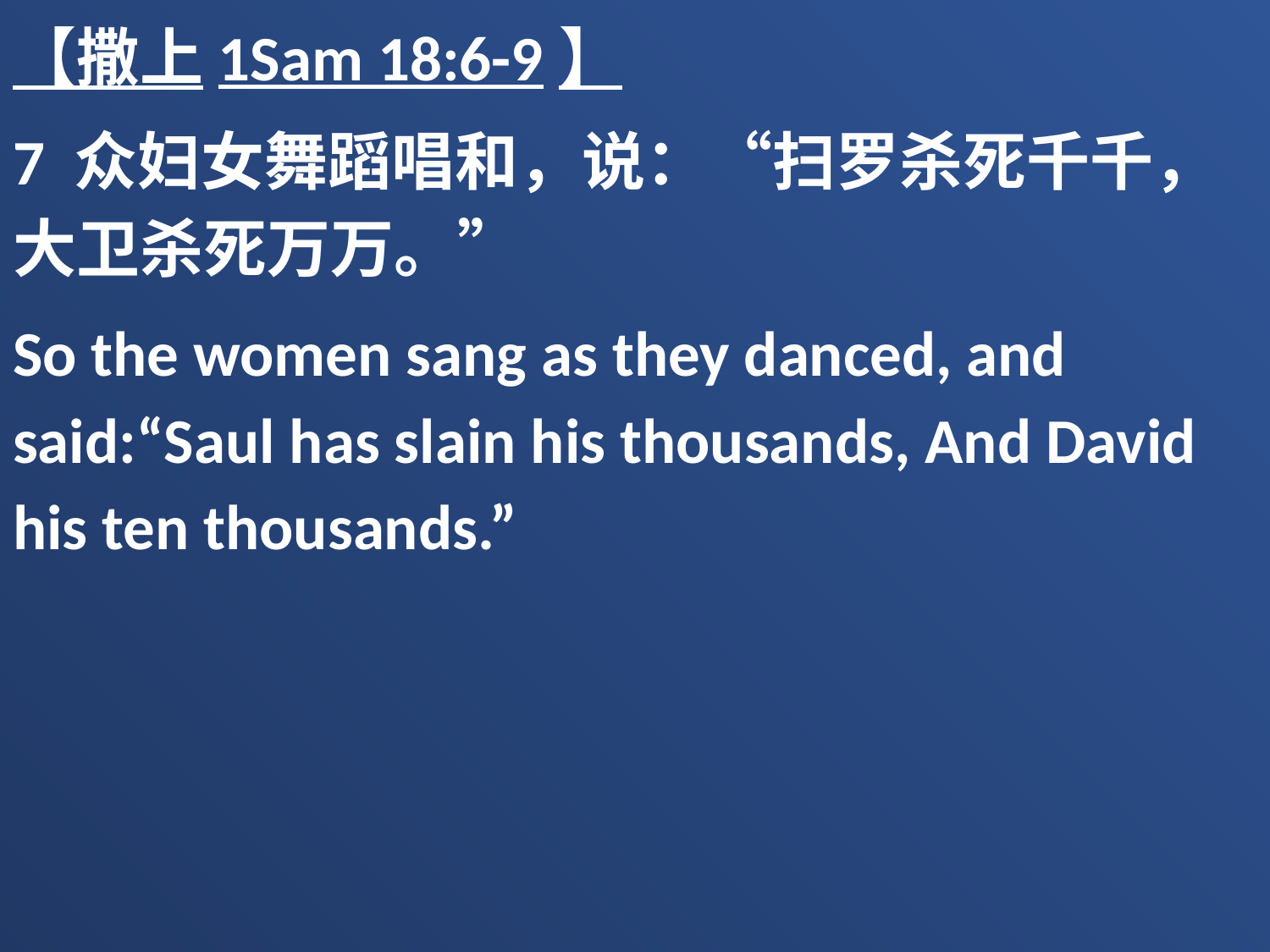

【撒上1Sam 18:6-9】
7 众妇女舞蹈唱和，说：“扫罗杀死千千，大卫杀死万万。”
So the women sang as they danced, and said:“Saul has slain his thousands, And David his ten thousands.”